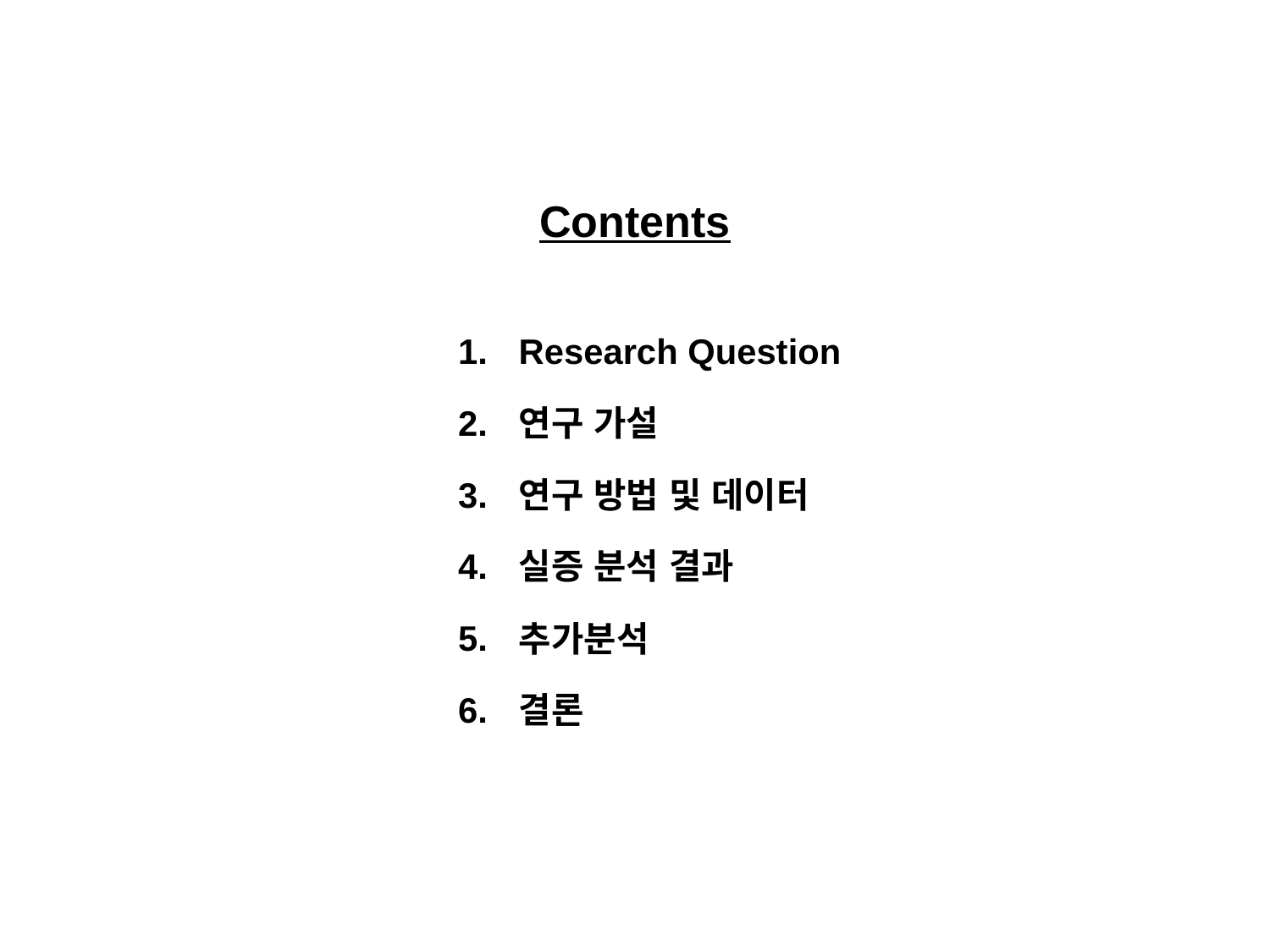

Contents
1.

2.

3.

4.

5.

6.

Research Question

연구 가설

연구 방법 및 데이터

실증 분석 결과

추가분석

결론